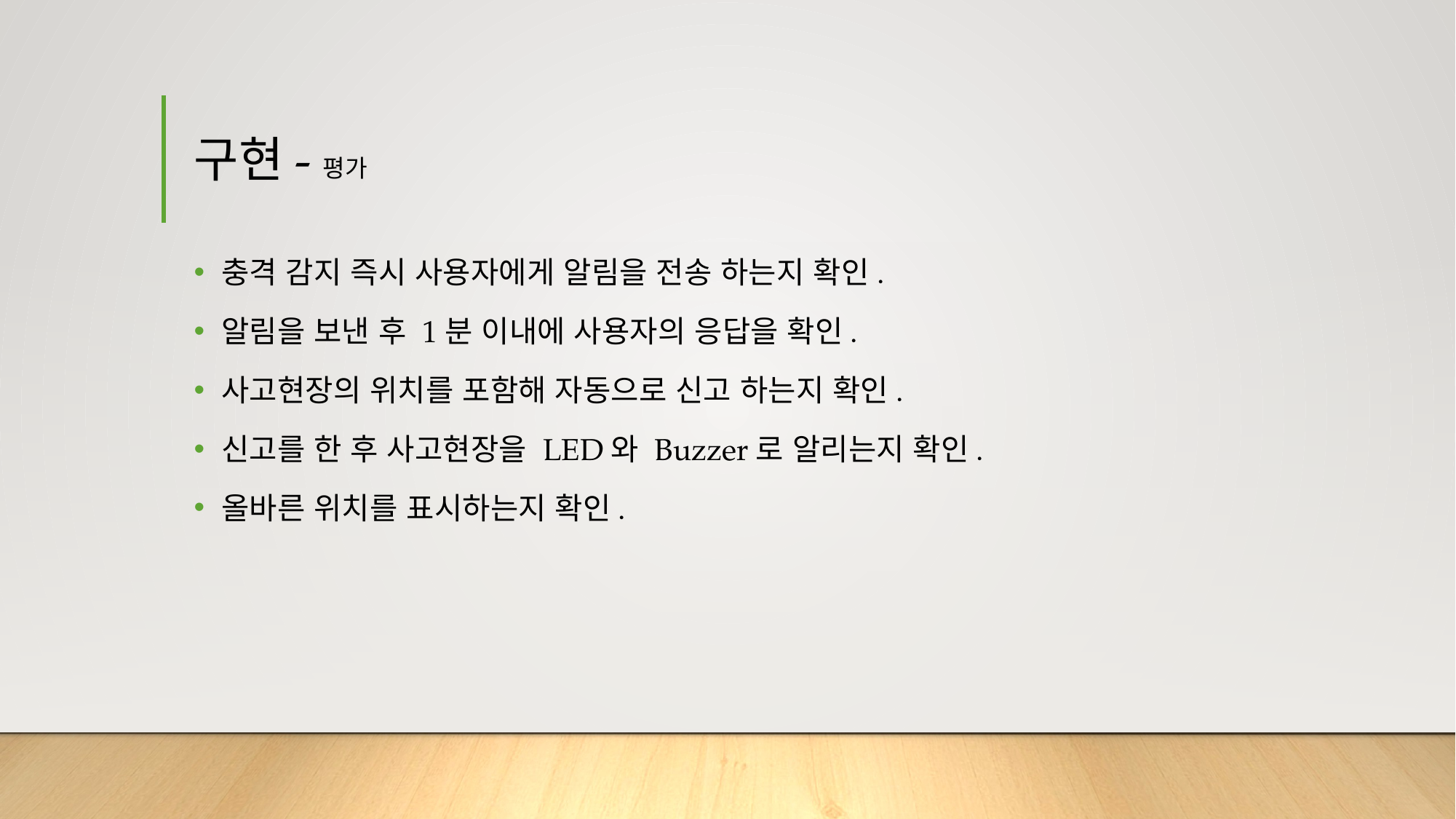

구현-평가
충격 감지 즉시 사용자에게 알림을 전송 하는지 확인.
알림을 보낸 후 1분 이내에 사용자의 응답을 확인.
사고현장의 위치를 포함해 자동으로 신고 하는지 확인.
신고를 한 후 사고현장을 LED와 Buzzer로 알리는지 확인.
올바른 위치를 표시하는지 확인.